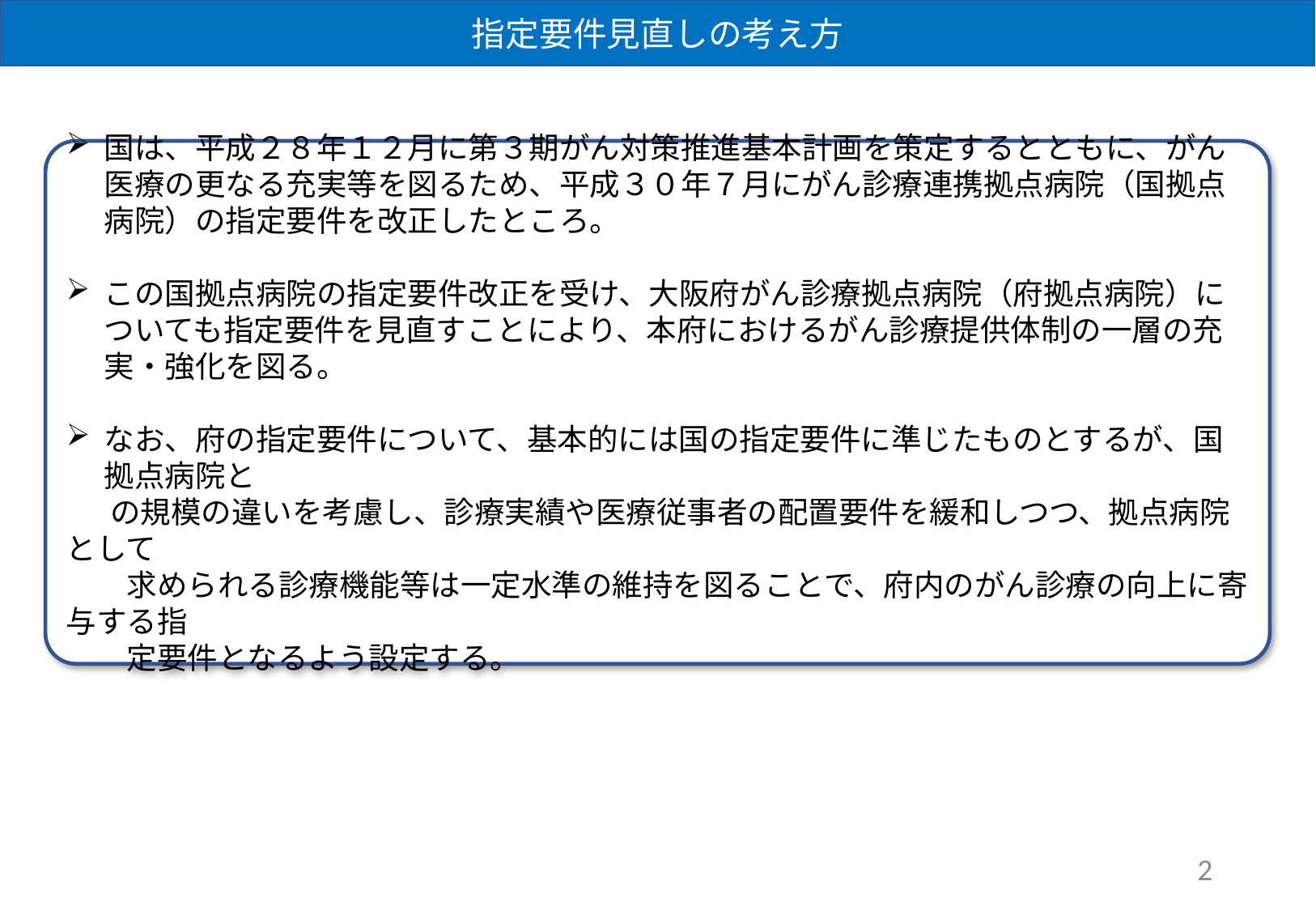

指定要件見直しの考え方
国は、平成２８年１２月に第３期がん対策推進基本計画を策定するとともに、がん医療の更なる充実等を図るため、平成３０年７月にがん診療連携拠点病院（国拠点病院）の指定要件を改正したところ。

この国拠点病院の指定要件改正を受け、大阪府がん診療拠点病院（府拠点病院）についても指定要件を見直すことにより、本府におけるがん診療提供体制の一層の充実・強化を図る。

なお、府の指定要件について、基本的には国の指定要件に準じたものとするが、国拠点病院と
　  の規模の違いを考慮し、診療実績や医療従事者の配置要件を緩和しつつ、拠点病院として
　　求められる診療機能等は一定水準の維持を図ることで、府内のがん診療の向上に寄与する指
　　定要件となるよう設定する。
2